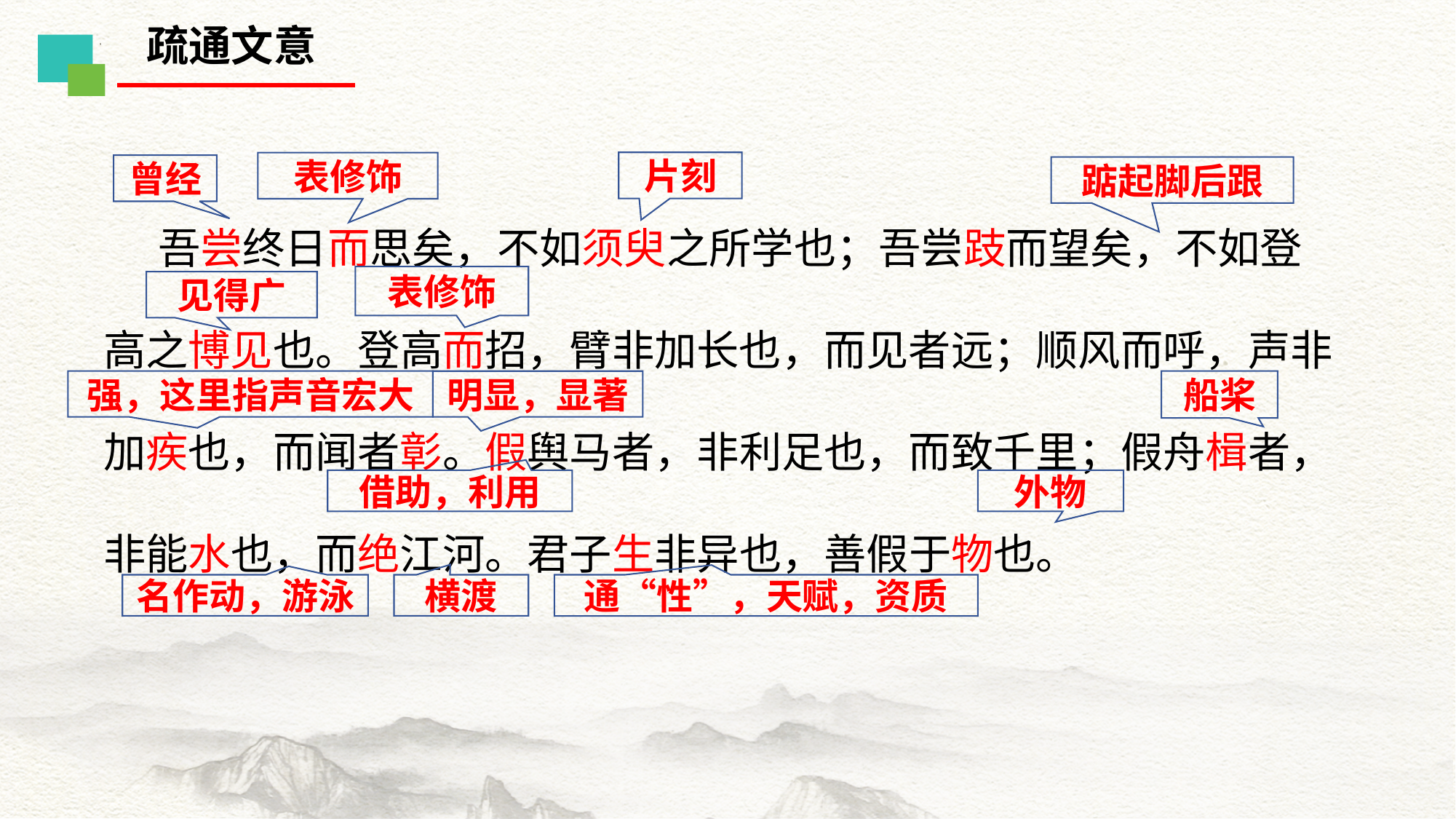

疏通文意

片刻
表修饰
曾经
踮起脚后跟
吾尝终日而思矣，不如须臾之所学也；吾尝跂而望矣，不如登高之博见也。登高而招，臂非加长也，而见者远；顺风而呼，声非加疾也，而闻者彰。假舆马者，非利足也，而致千里；假舟楫者，非能水也，而绝江河。君子生非异也，善假于物也。
表修饰
见得广
强，这里指声音宏大
明显，显著
船桨
借助，利用
外物
名作动，游泳
横渡
通“性”，天赋，资质